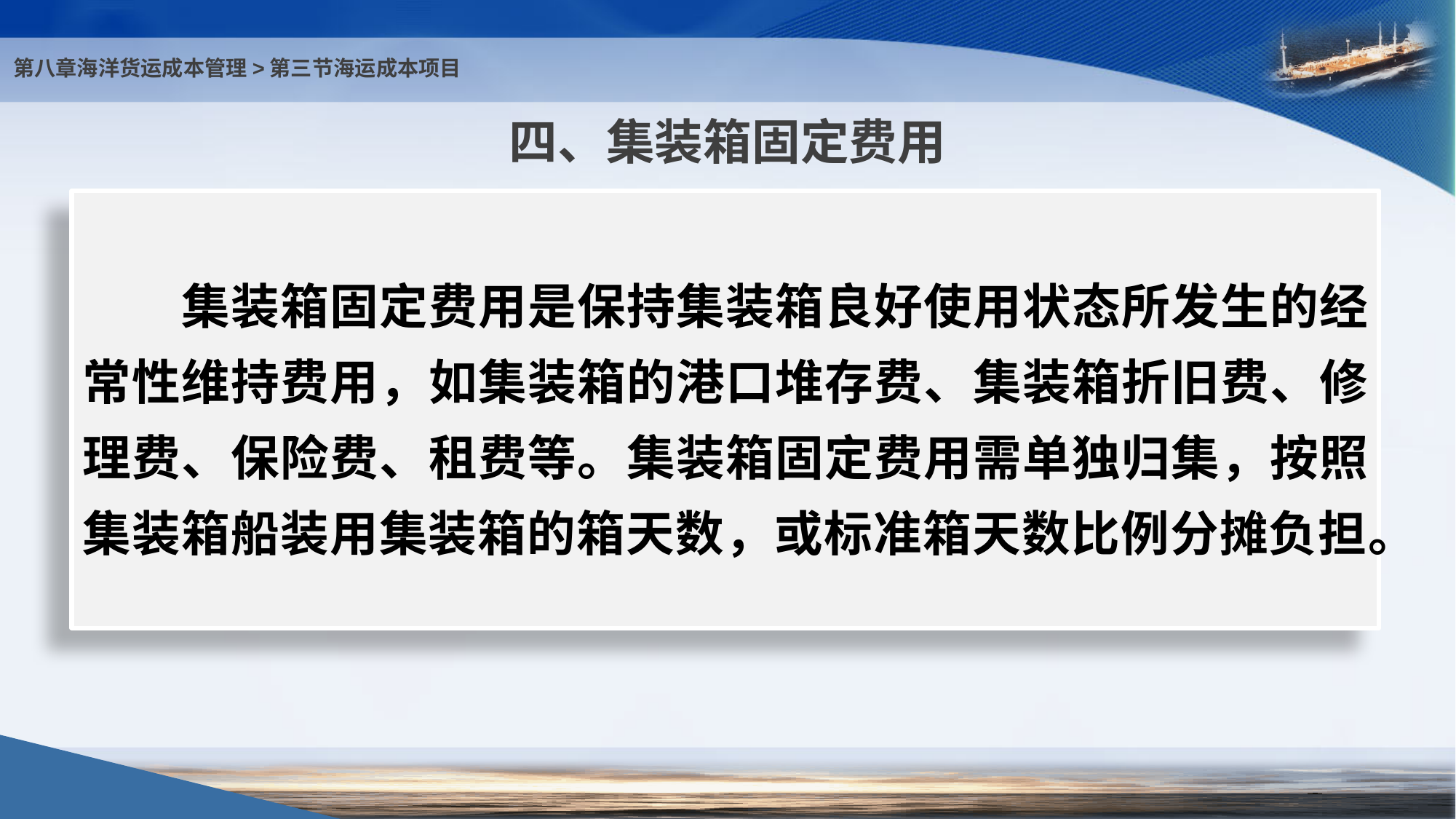

第八章海洋货运成本管理>第三节海运成本项目
# 四、集装箱固定费用
集装箱固定费用是保持集装箱良好使用状态所发生的经常性维持费用，如集装箱的港口堆存费、集装箱折旧费、修理费、保险费、租费等。集装箱固定费用需单独归集，按照集装箱船装用集装箱的箱天数，或标准箱天数比例分摊负担。